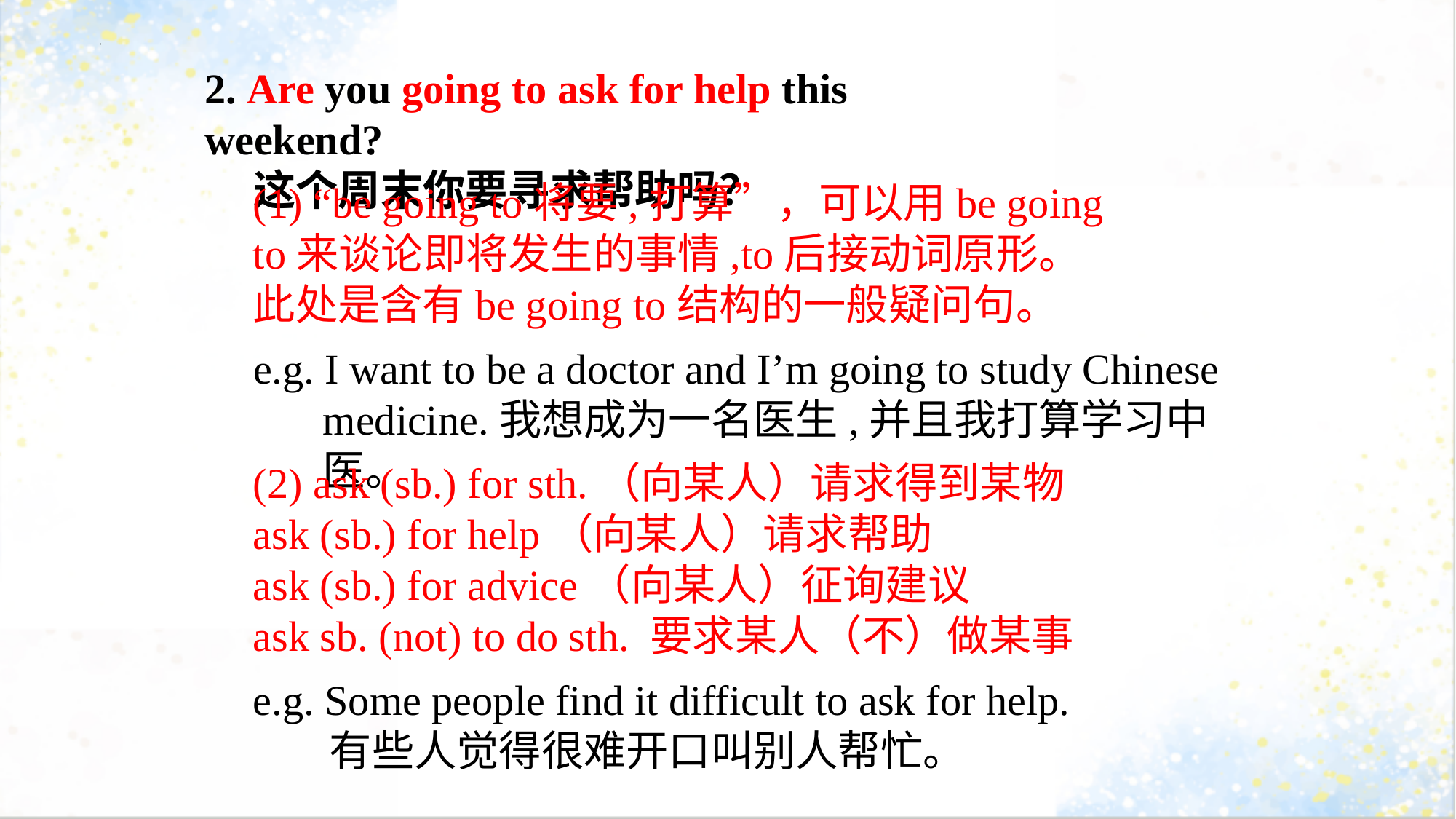

2. Are you going to ask for help this weekend?
    这个周末你要寻求帮助吗？
(1) “be going to将要,打算”，可以用be going to来谈论即将发生的事情,to后接动词原形。此处是含有be going to结构的一般疑问句。
e.g. I want to be a doctor and I’m going to study Chinese medicine.我想成为一名医生,并且我打算学习中医。
(2) ask (sb.) for sth.（向某人）请求得到某物
ask (sb.) for help（向某人）请求帮助
ask (sb.) for advice（向某人）征询建议
ask sb. (not) to do sth. 要求某人（不）做某事
e.g. Some people find it difficult to ask for help.
       有些人觉得很难开口叫别人帮忙。